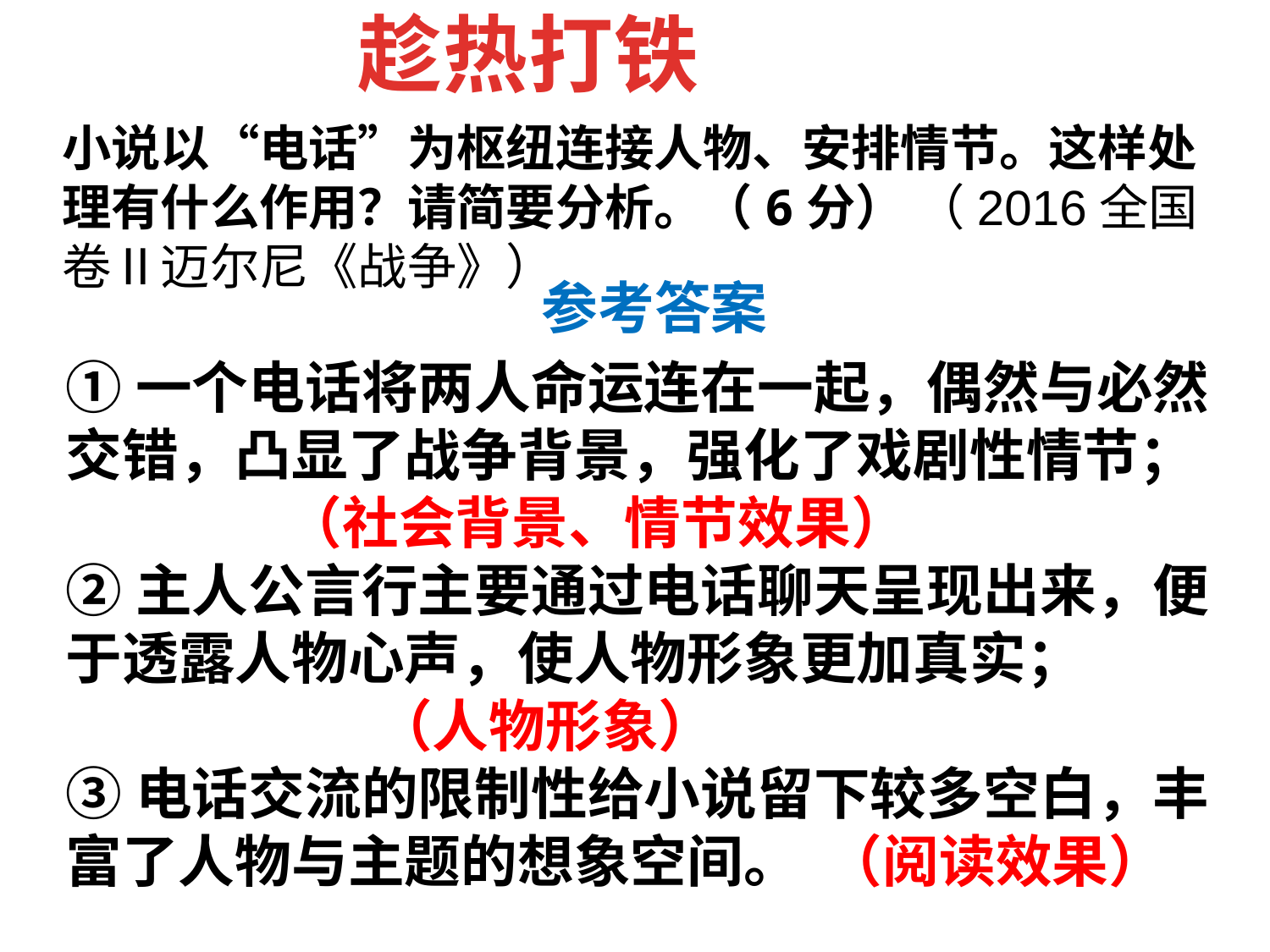

趁热打铁
小说以“电话”为枢纽连接人物、安排情节。这样处理有什么作用？请简要分析。（6分） （2016全国卷Ⅱ迈尔尼《战争》）
参考答案
①一个电话将两人命运连在一起，偶然与必然交错，凸显了战争背景，强化了戏剧性情节；
                （社会背景、情节效果）
②主人公言行主要通过电话聊天呈现出来，便于透露人物心声，使人物形象更加真实；
                       （人物形象）
③电话交流的限制性给小说留下较多空白，丰富了人物与主题的想象空间。  （阅读效果）